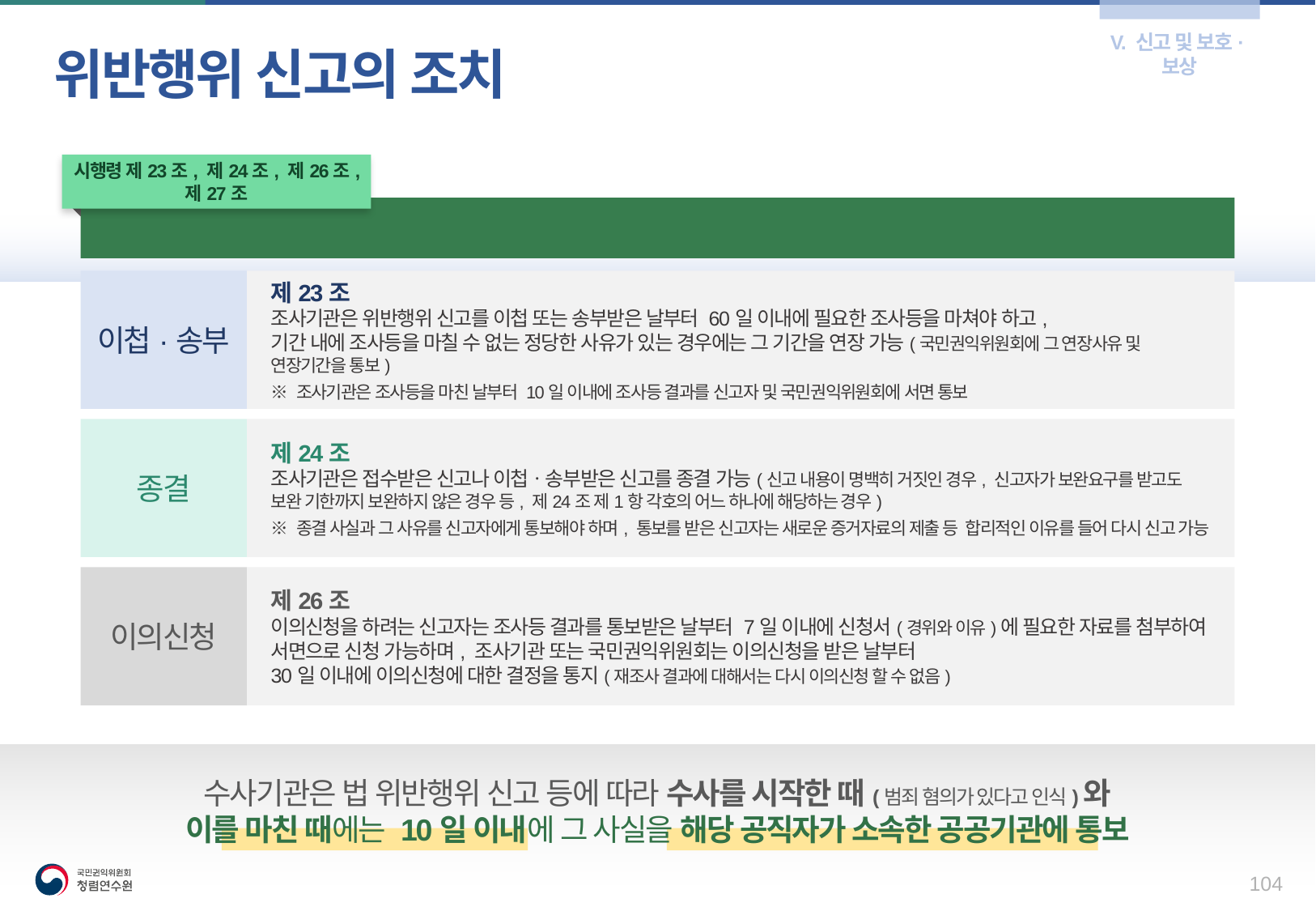

V. 신고 및 보호·보상

위반행위 신고의 조치
시행령 제23조, 제24조, 제26조, 제27조

이첩ㆍ송부, 종결, 이의신청 수사 개시ㆍ종료, 등
이첩·송부
제23조
조사기관은 위반행위 신고를 이첩 또는 송부받은 날부터 60일 이내에 필요한 조사등을 마쳐야 하고,
기간 내에 조사등을 마칠 수 없는 정당한 사유가 있는 경우에는 그 기간을 연장 가능(국민권익위원회에 그 연장사유 및 연장기간을 통보)
※ 조사기관은 조사등을 마친 날부터 10일 이내에 조사등 결과를 신고자 및 국민권익위원회에 서면 통보
종결
제24조
조사기관은 접수받은 신고나 이첩ㆍ송부받은 신고를 종결 가능(신고 내용이 명백히 거짓인 경우, 신고자가 보완요구를 받고도 보완 기한까지 보완하지 않은 경우 등, 제24조 제1항 각호의 어느 하나에 해당하는 경우)
※ 종결 사실과 그 사유를 신고자에게 통보해야 하며, 통보를 받은 신고자는 새로운 증거자료의 제출 등  합리적인 이유를 들어 다시 신고 가능
이의신청
제26조
이의신청을 하려는 신고자는 조사등 결과를 통보받은 날부터 7일 이내에 신청서(경위와 이유)에 필요한 자료를 첨부하여 서면으로 신청 가능하며, 조사기관 또는 국민권익위원회는 이의신청을 받은 날부터
30일 이내에 이의신청에 대한 결정을 통지(재조사 결과에 대해서는 다시 이의신청 할 수 없음)

수사기관은 법 위반행위 신고 등에 따라 수사를 시작한 때(범죄 혐의가 있다고 인식)와
이를 마친 때에는 10일 이내에 그 사실을 해당 공직자가 소속한 공공기관에 통보

104